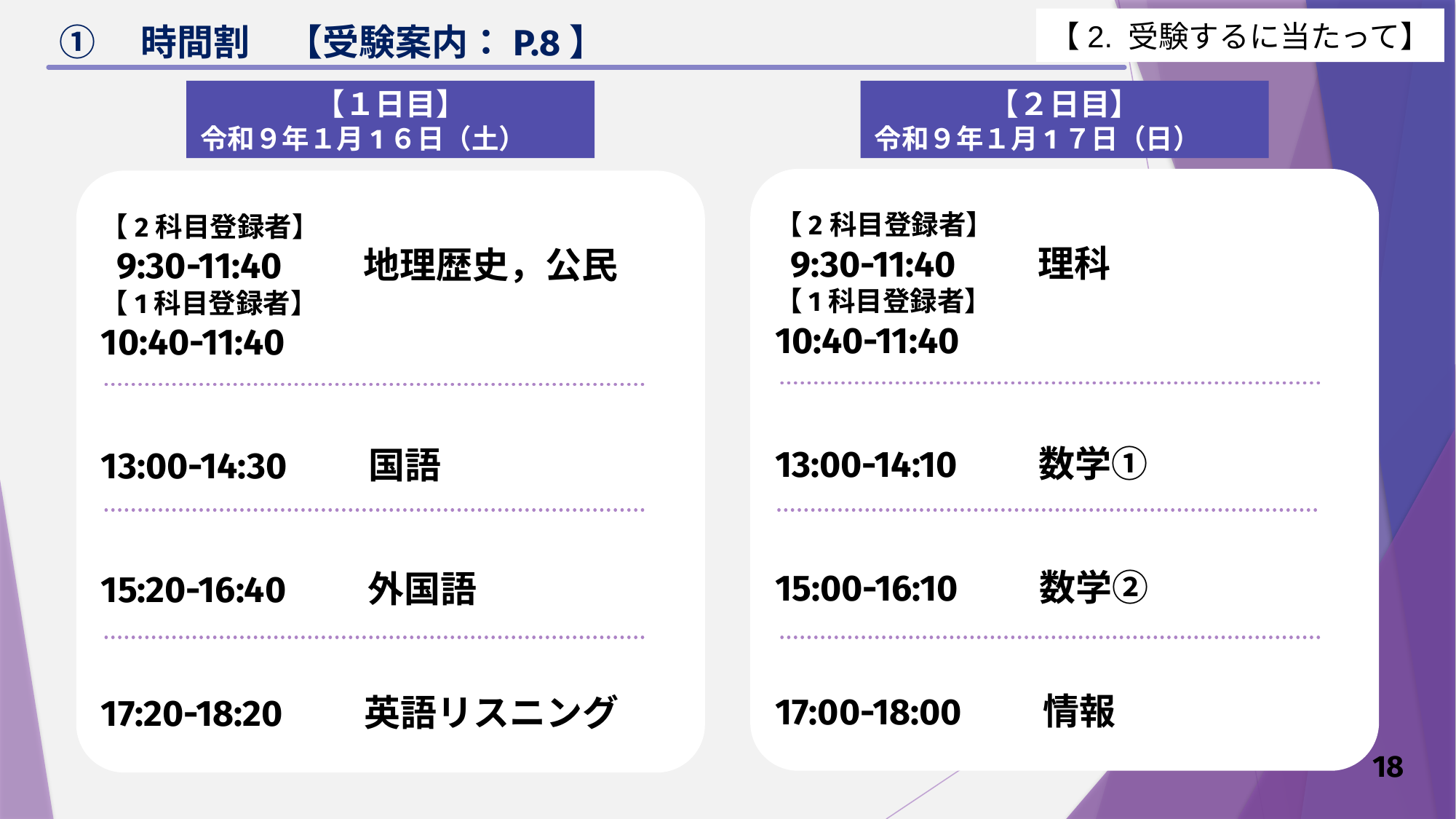

【2. 受験するに当たって】
# ①　時間割　【受験案内：P.8】
【１日目】
令和９年１月1６日（土）
【２日目】
令和９年１月1７日（日）
【2科目登録者】
  9:30-11:40　　理科
【1科目登録者】
10:40-11:40

13:00-14:10　　数学①

15:00-16:10　　数学②

17:00-18:00　　情報
【2科目登録者】
  9:30-11:40　　地理歴史，公民
【1科目登録者】
10:40-11:40

13:00-14:30　　国語

15:20-16:40　　外国語

17:20-18:20　　英語リスニング
18